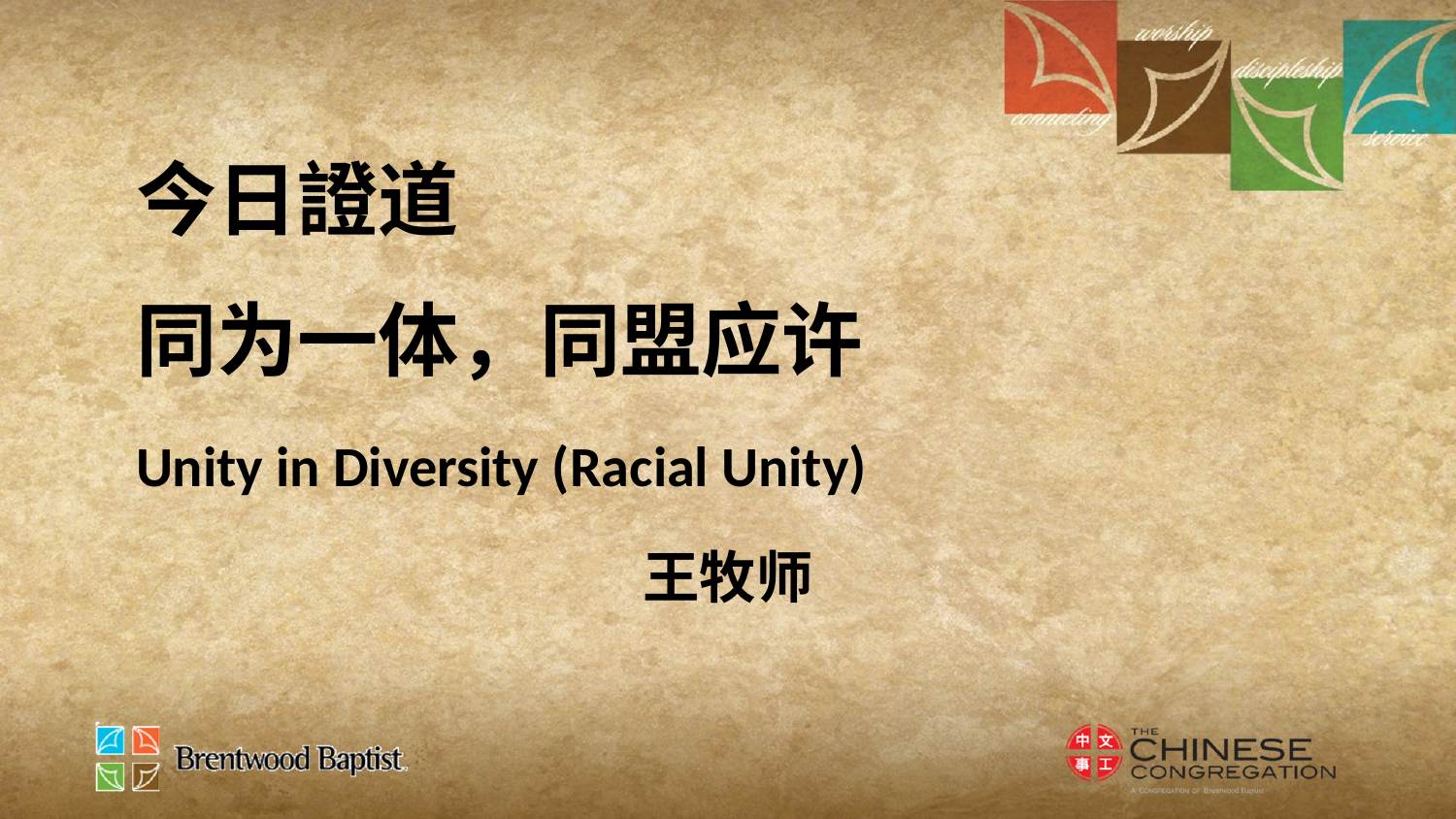

今日證道

同为一体，同盟应许

Unity in Diversity (Racial Unity)

王牧师